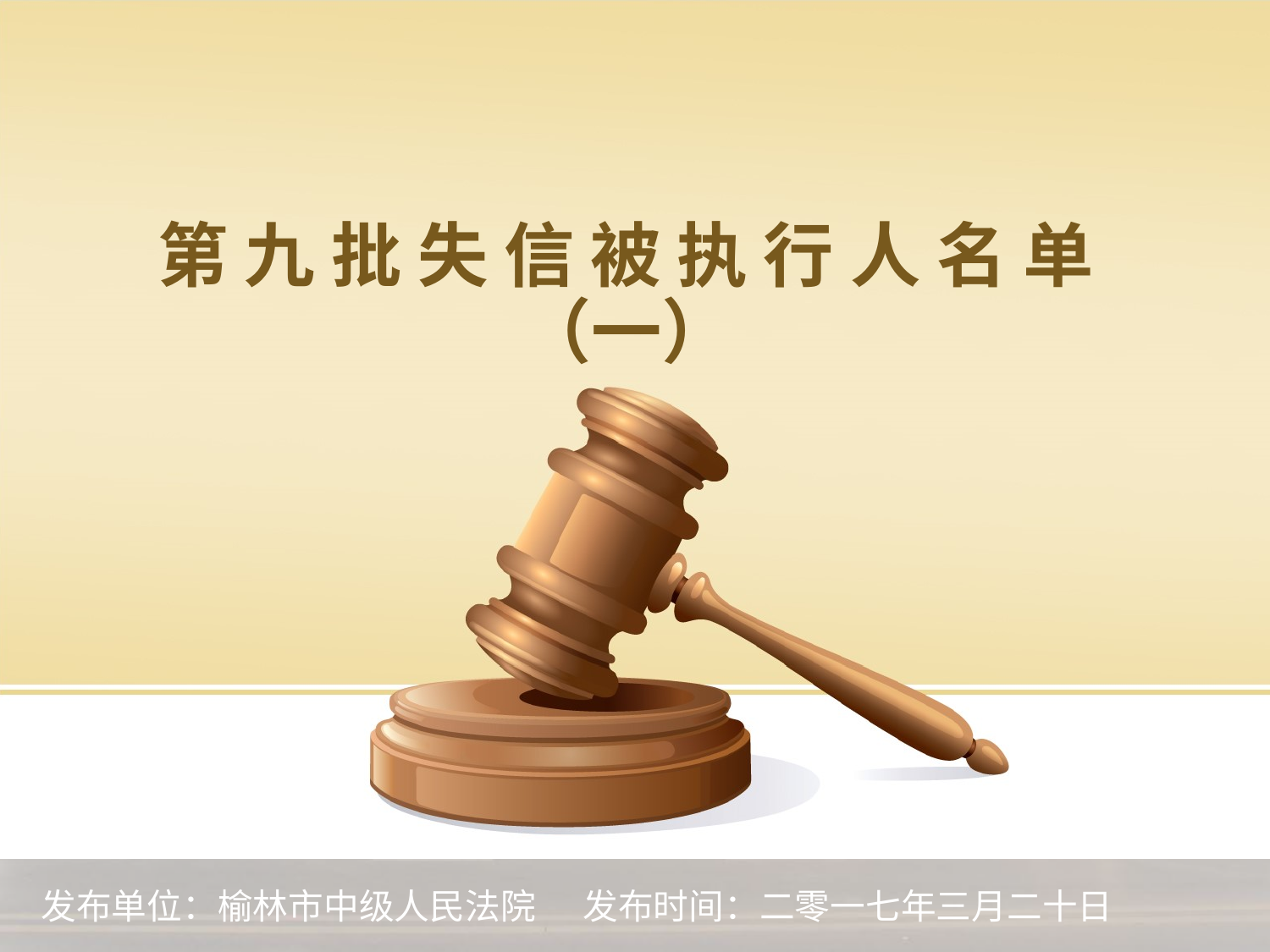

# 第 九 批 失 信 被 执 行 人 名 单 （一）
 发布单位：榆林市中级人民法院      发布时间：二零一七年三月二十日